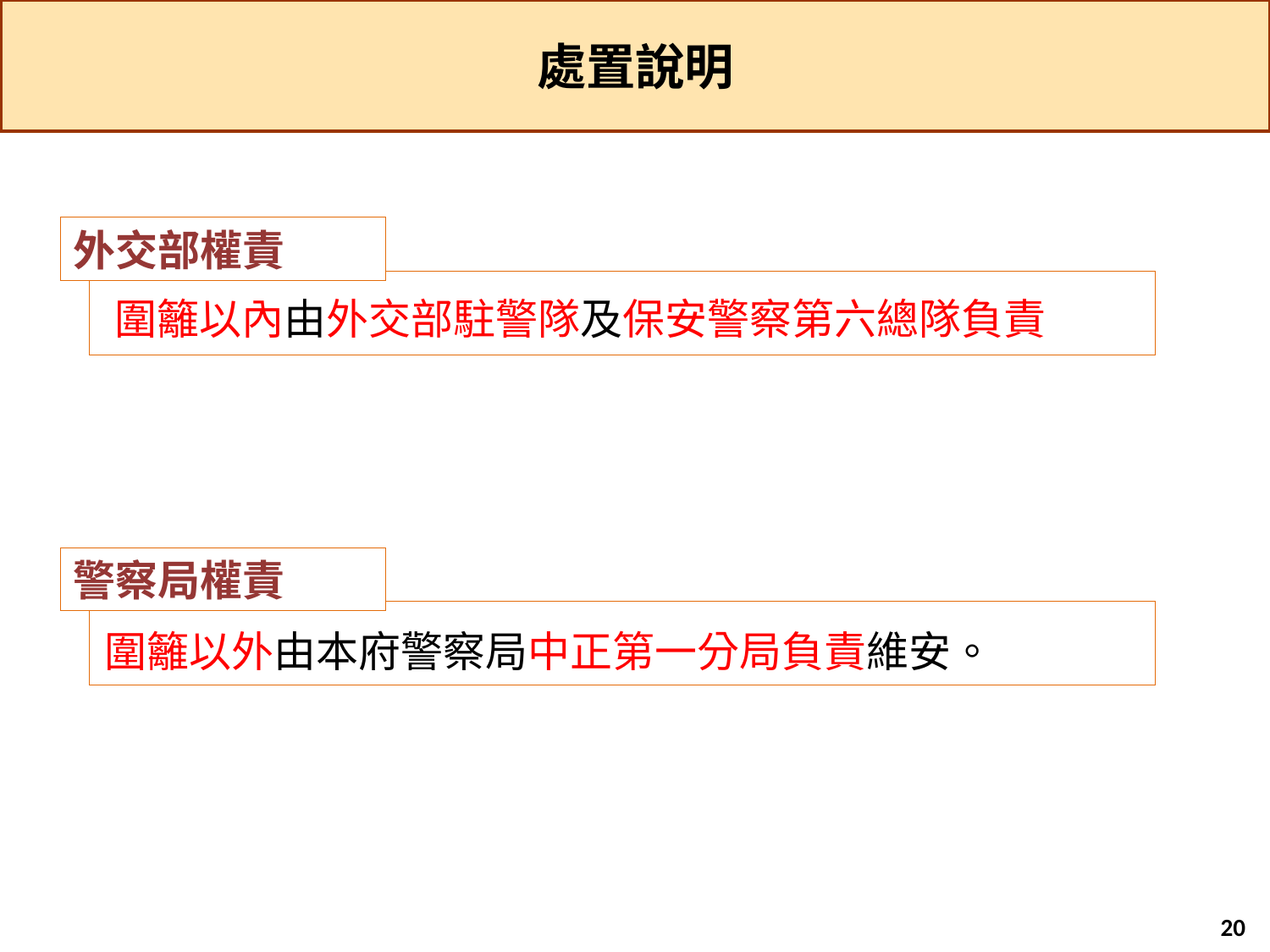

處置說明
外交部權責

圍籬以內由外交部駐警隊及保安警察第六總隊負責
警察局權責

圍籬以外由本府警察局中正第一分局負責維安。
20